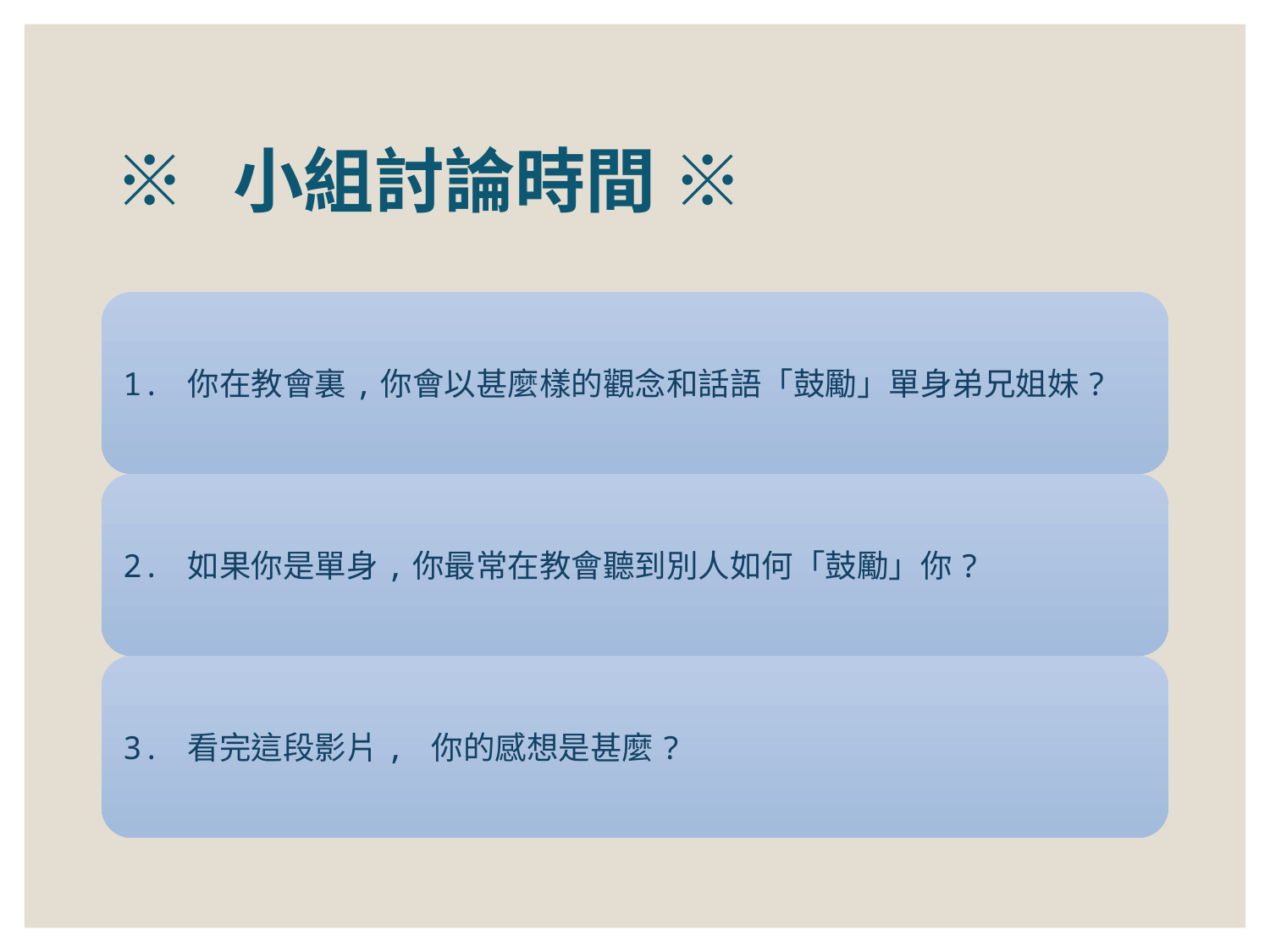

# ※  小組討論時間 ※
1. 你在教會裏,你會以甚麼樣的觀念和話語「鼓勵」單身弟兄姐妹?
2. 如果你是單身,你最常在教會聽到別人如何「鼓勵」你?
3. 看完這段影片, 你的感想是甚麼?